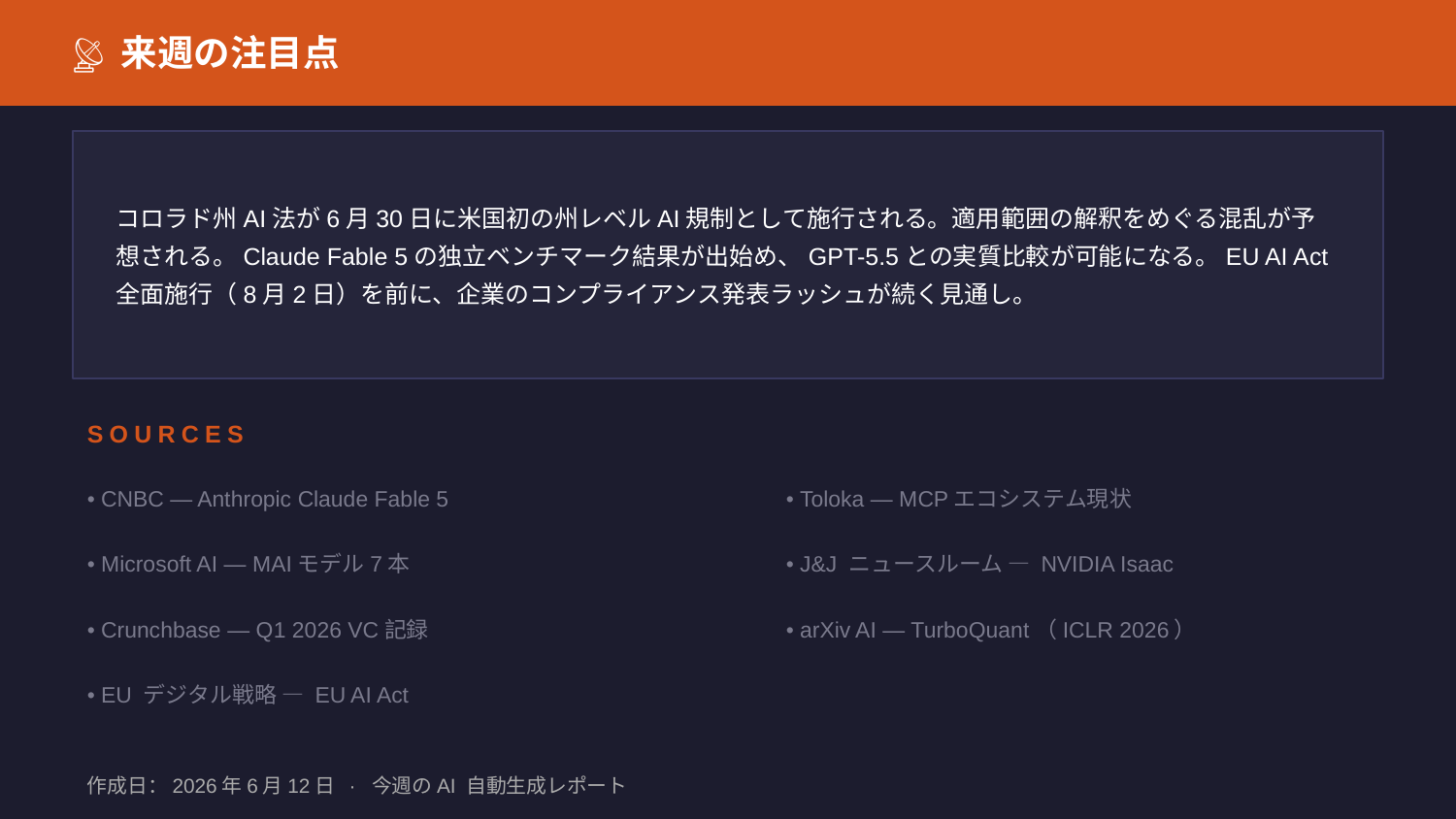

📡 来週の注目点

コロラド州AI法が6月30日に米国初の州レベルAI規制として施行される。適用範囲の解釈をめぐる混乱が予想される。Claude Fable 5の独立ベンチマーク結果が出始め、GPT-5.5との実質比較が可能になる。EU AI Act全面施行（8月2日）を前に、企業のコンプライアンス発表ラッシュが続く見通し。
SOURCES
• CNBC — Anthropic Claude Fable 5
• Toloka — MCPエコシステム現状
• Microsoft AI — MAIモデル7本
• J&J ニュースルーム — NVIDIA Isaac
• Crunchbase — Q1 2026 VC記録
• arXiv AI — TurboQuant（ICLR 2026）
• EU デジタル戦略 — EU AI Act
作成日：2026年6月12日  ·  今週のAI 自動生成レポート